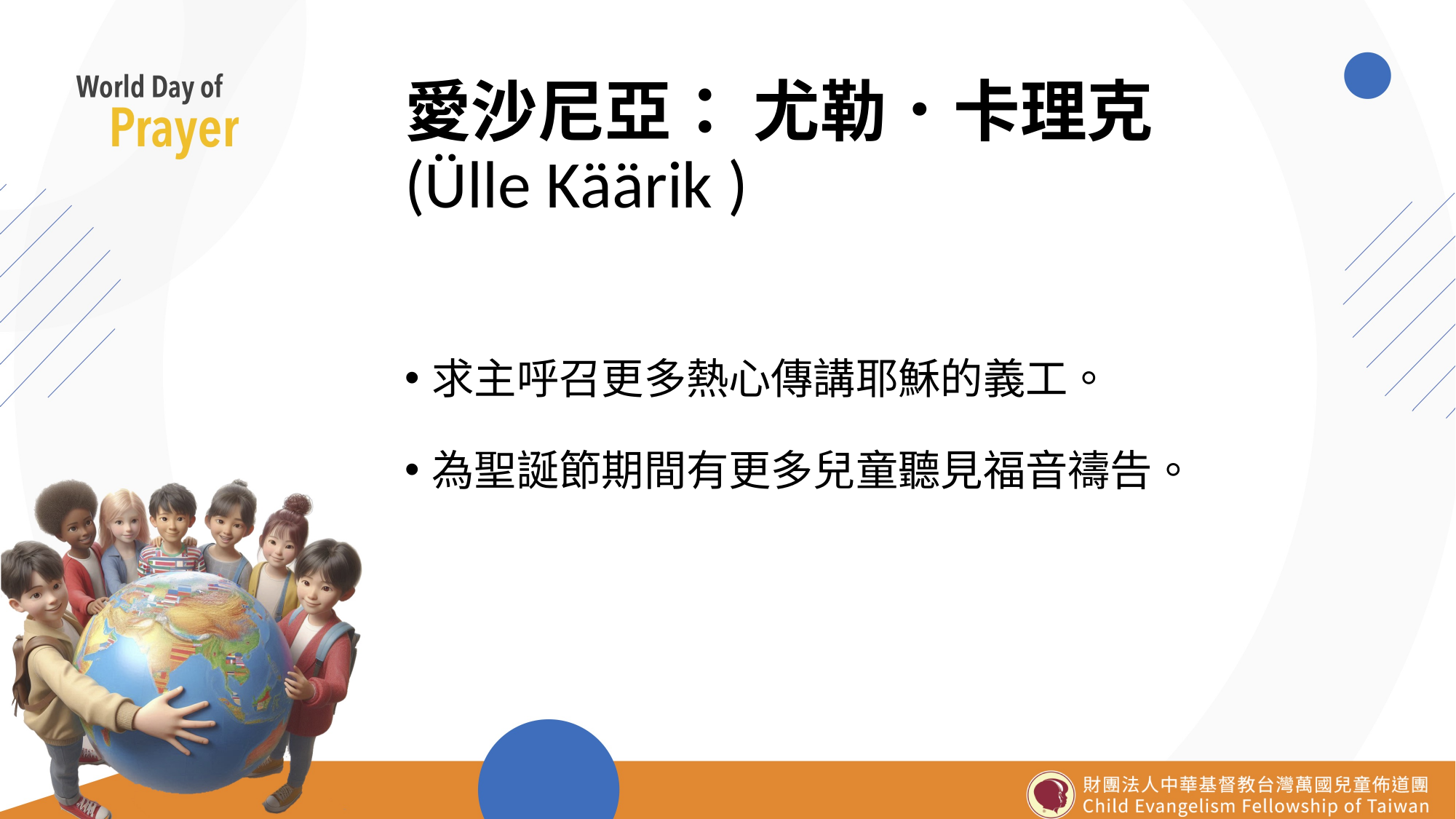

# 愛沙尼亞： 尤勒．卡理克 (Ülle Käärik )
求主呼召更多熱心傳講耶穌的義工。
為聖誕節期間有更多兒童聽見福音禱告。